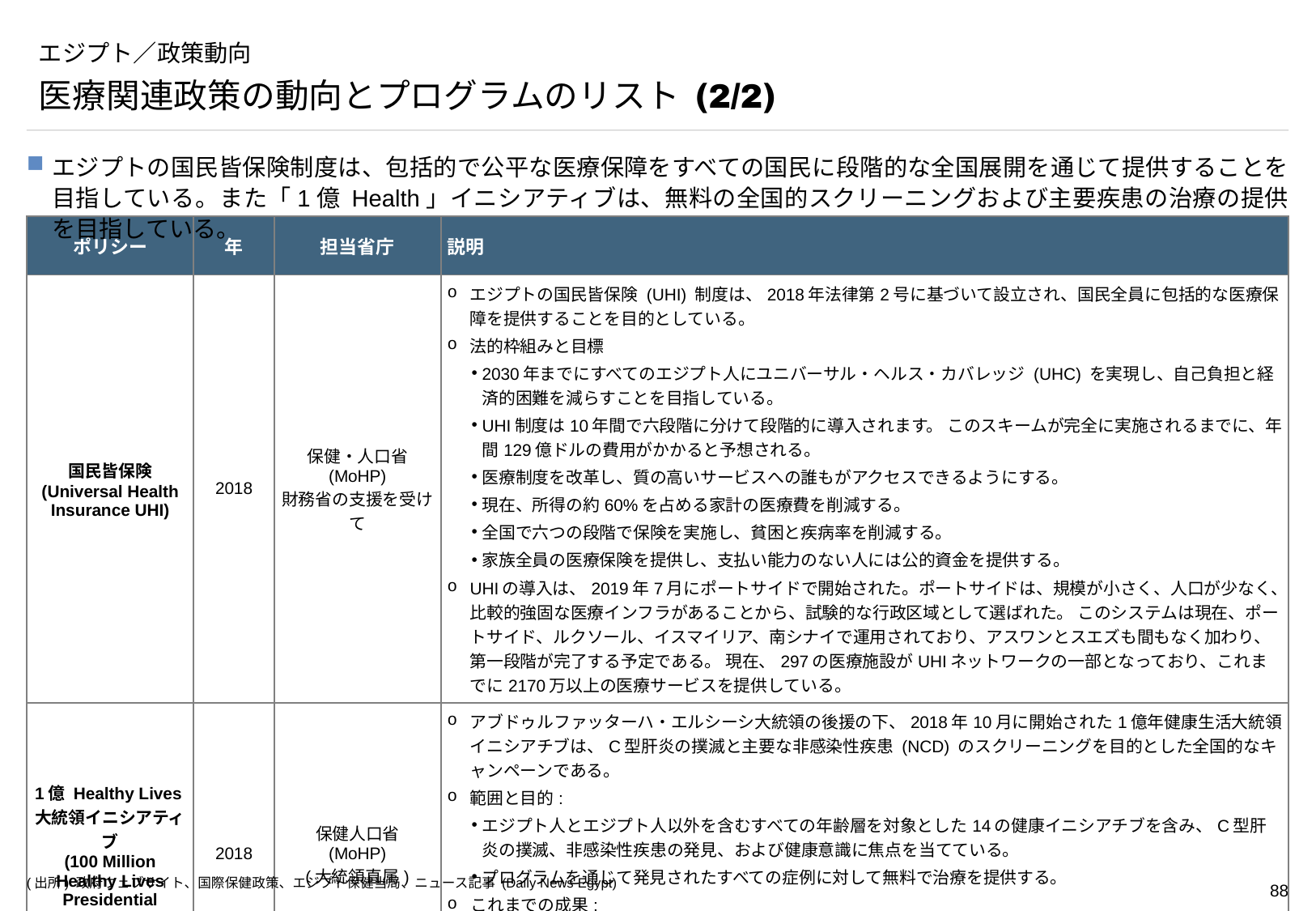

# エジプト／政策動向
医療関連政策の動向とプログラムのリスト (2/2)
エジプトの国民皆保険制度は、包括的で公平な医療保障をすべての国民に段階的な全国展開を通じて提供することを目指している。また「1億 Health」イニシアティブは、無料の全国的スクリーニングおよび主要疾患の治療の提供を目指している。
| ポリシー | 年 | 担当省庁 | 説明 |
| --- | --- | --- | --- |
| 国民皆保険 (Universal Health Insurance UHI) | 2018 | 保健・人口省 (MoHP) 財務省の支援を受けて | エジプトの国民皆保険 (UHI) 制度は、2018年法律第2号に基づいて設立され、国民全員に包括的な医療保障を提供することを目的としている。 法的枠組みと目標 2030年までにすべてのエジプト人にユニバーサル・ヘルス・カバレッジ (UHC) を実現し、自己負担と経済的困難を減らすことを目指している。 UHI制度は10年間で六段階に分けて段階的に導入されます。 このスキームが完全に実施されるまでに、年間129億ドルの費用がかかると予想される。 医療制度を改革し、質の高いサービスへの誰もがアクセスできるようにする。 現在、所得の約60%を占める家計の医療費を削減する。 全国で六つの段階で保険を実施し、貧困と疾病率を削減する。 家族全員の医療保険を提供し、支払い能力のない人には公的資金を提供する。 UHIの導入は、2019年7月にポートサイドで開始された。ポートサイドは、規模が小さく、人口が少なく、比較的強固な医療インフラがあることから、試験的な行政区域として選ばれた。 このシステムは現在、ポートサイド、ルクソール、イスマイリア、南シナイで運用されており、アスワンとスエズも間もなく加わり、第一段階が完了する予定である。 現在、297の医療施設がUHIネットワークの一部となっており、これまでに2170万以上の医療サービスを提供している。 |
| 1億 Healthy Lives大統領イニシアティブ (100 Million Healthy Lives Presidential Initiative) | 2018 | 保健人口省 (MoHP) (大統領直属) | アブドゥルファッターハ・エルシーシ大統領の後援の下、2018年10月に開始された1億年健康生活大統領イニシアチブは、C型肝炎の撲滅と主要な非感染性疾患 (NCD) のスクリーニングを目的とした全国的なキャンペーンである。 範囲と目的: エジプト人とエジプト人以外を含むすべての年齢層を対象とした14の健康イニシアチブを含み、C型肝炎の撲滅、非感染性疾患の発見、および健康意識に焦点を当てている。 プログラムを通じて発見されたすべての症例に対して無料で治療を提供する。 これまでの成果: 2億1200万の医療サービスが六年間で提供され、9400万人の受益者が存在している。 アフリカ医薬品庁 (サヘルおよびサハラ地域) の理事に就任した。 C型肝炎撲滅のためのWHOゴールドレベル認証を取得した。 |
(出所) 政府ウェブサイト、国際保健政策、エジプト保健当局、ニュース記事 (Daily News Egypt)